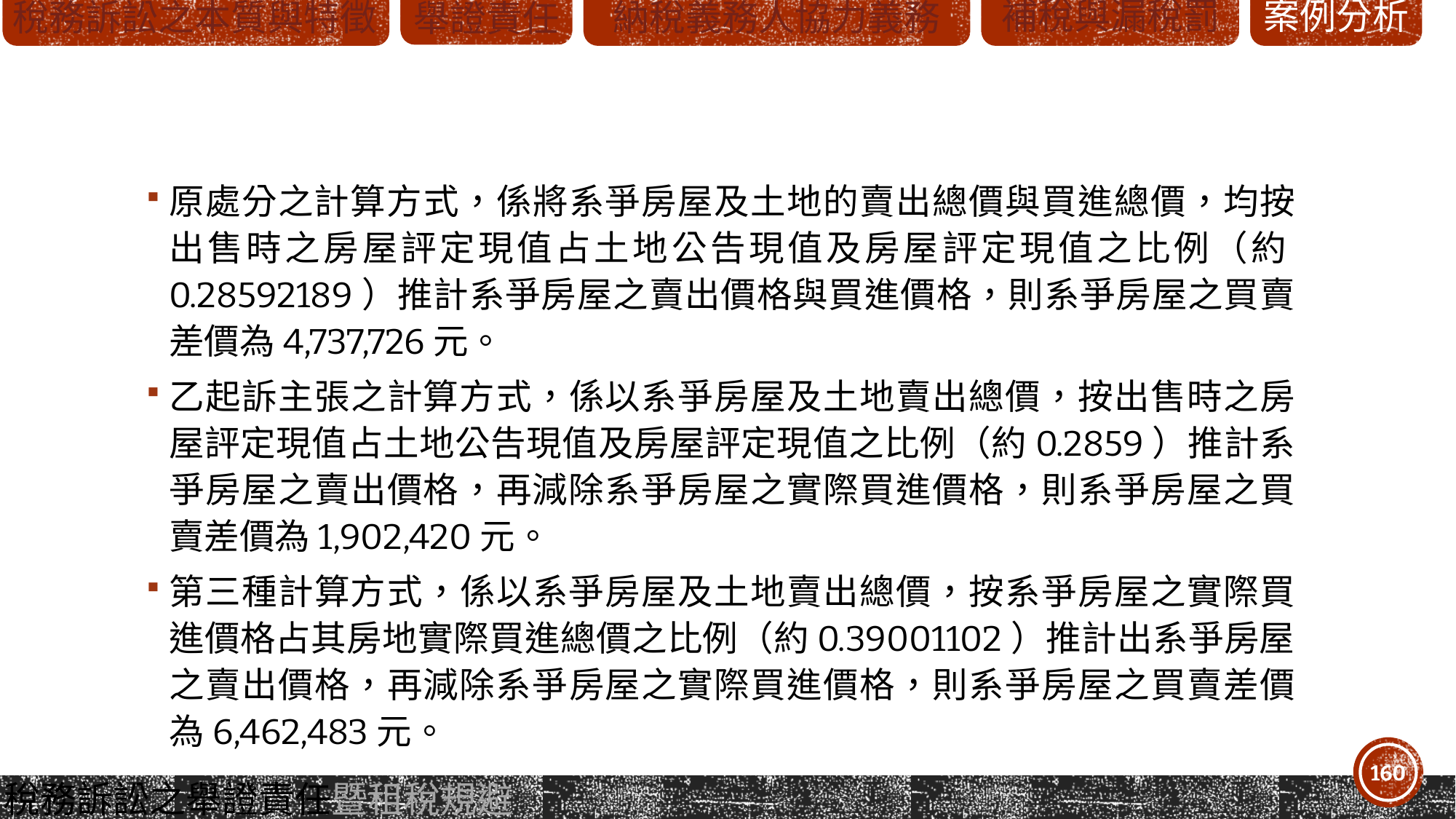

#

原處分之計算方式，係將系爭房屋及土地的賣出總價與買進總價，均按出售時之房屋評定現值占土地公告現值及房屋評定現值之比例（約0.28592189）推計系爭房屋之賣出價格與買進價格，則系爭房屋之買賣差價為4,737,726元。
乙起訴主張之計算方式，係以系爭房屋及土地賣出總價，按出售時之房屋評定現值占土地公告現值及房屋評定現值之比例（約0.2859）推計系爭房屋之賣出價格，再減除系爭房屋之實際買進價格，則系爭房屋之買賣差價為1,902,420元。
第三種計算方式，係以系爭房屋及土地賣出總價，按系爭房屋之實際買進價格占其房地實際買進總價之比例（約0.39001102）推計出系爭房屋之賣出價格，再減除系爭房屋之實際買進價格，則系爭房屋之買賣差價為6,462,483元。

160